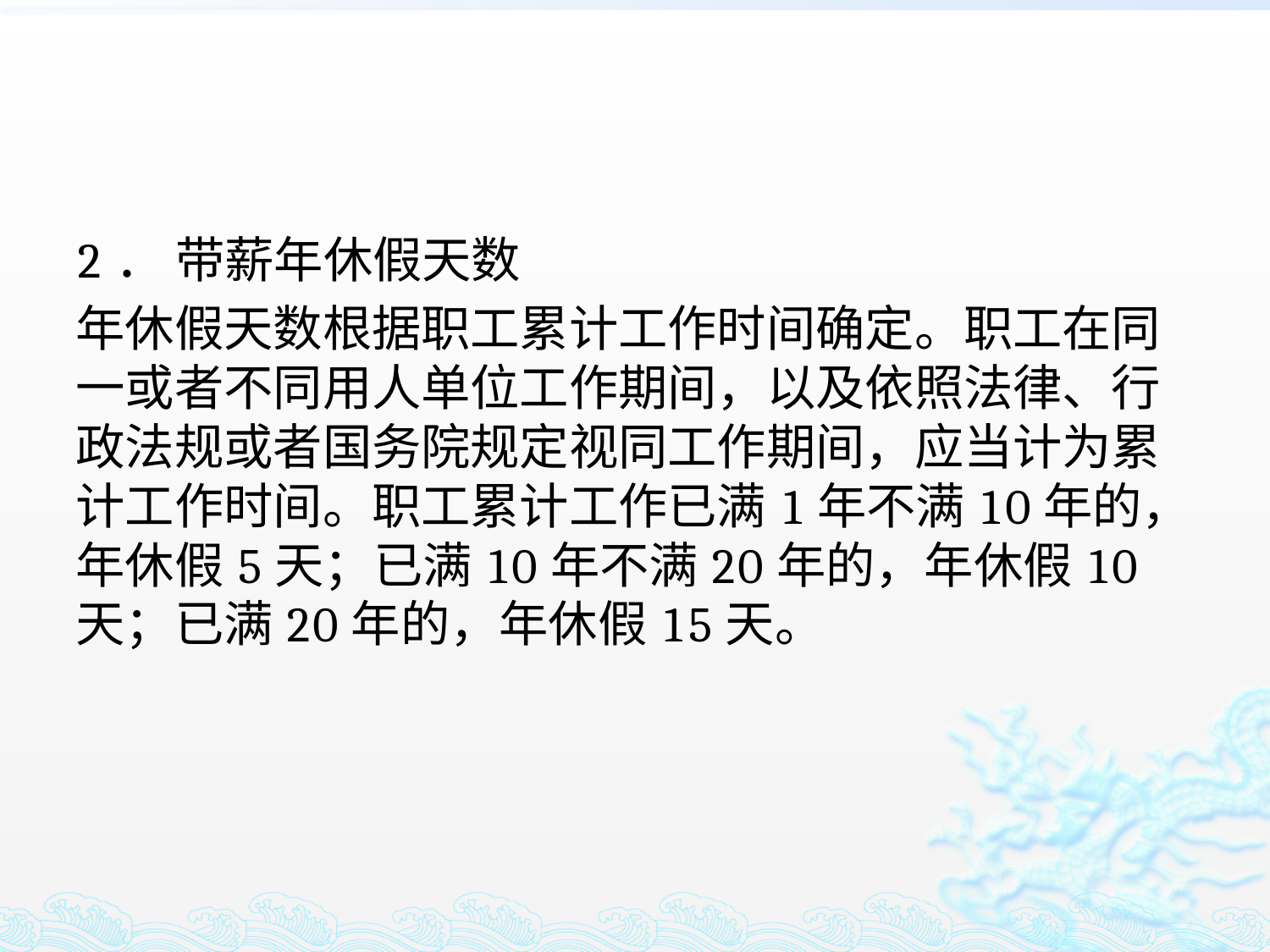

#
2． 带薪年休假天数
年休假天数根据职工累计工作时间确定。职工在同一或者不同用人单位工作期间，以及依照法律、行政法规或者国务院规定视同工作期间，应当计为累计工作时间。职工累计工作已满1年不满10年的，年休假5天；已满10年不满20年的，年休假10天；已满20年的，年休假15天。